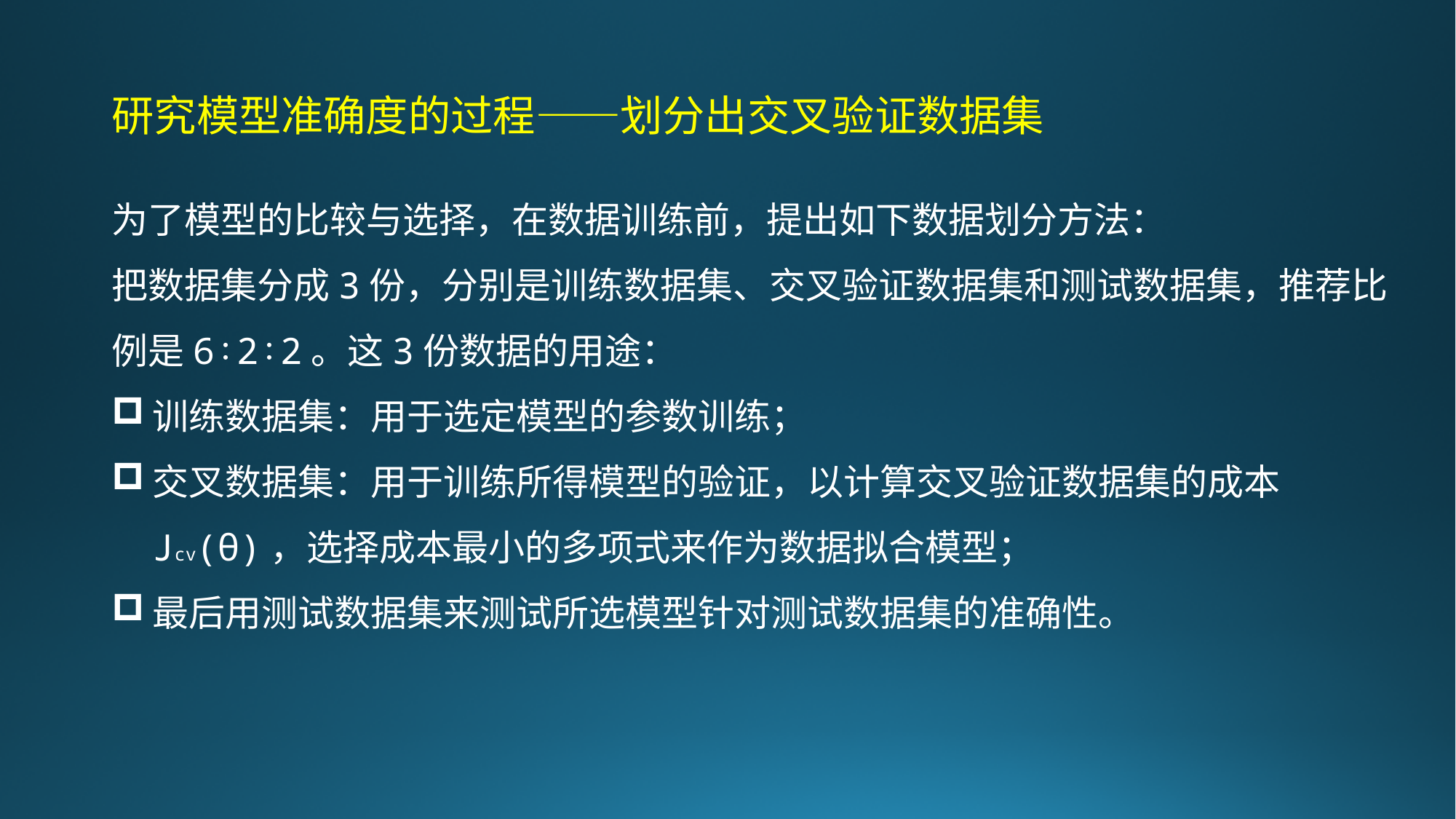

研究模型准确度的过程——划分出交叉验证数据集
为了模型的比较与选择，在数据训练前，提出如下数据划分方法：
把数据集分成3份，分别是训练数据集、交叉验证数据集和测试数据集，推荐比例是6∶2∶2。这3份数据的用途：
训练数据集：用于选定模型的参数训练；
交叉数据集：用于训练所得模型的验证，以计算交叉验证数据集的成本Jcv(θ)，选择成本最小的多项式来作为数据拟合模型；
最后用测试数据集来测试所选模型针对测试数据集的准确性。